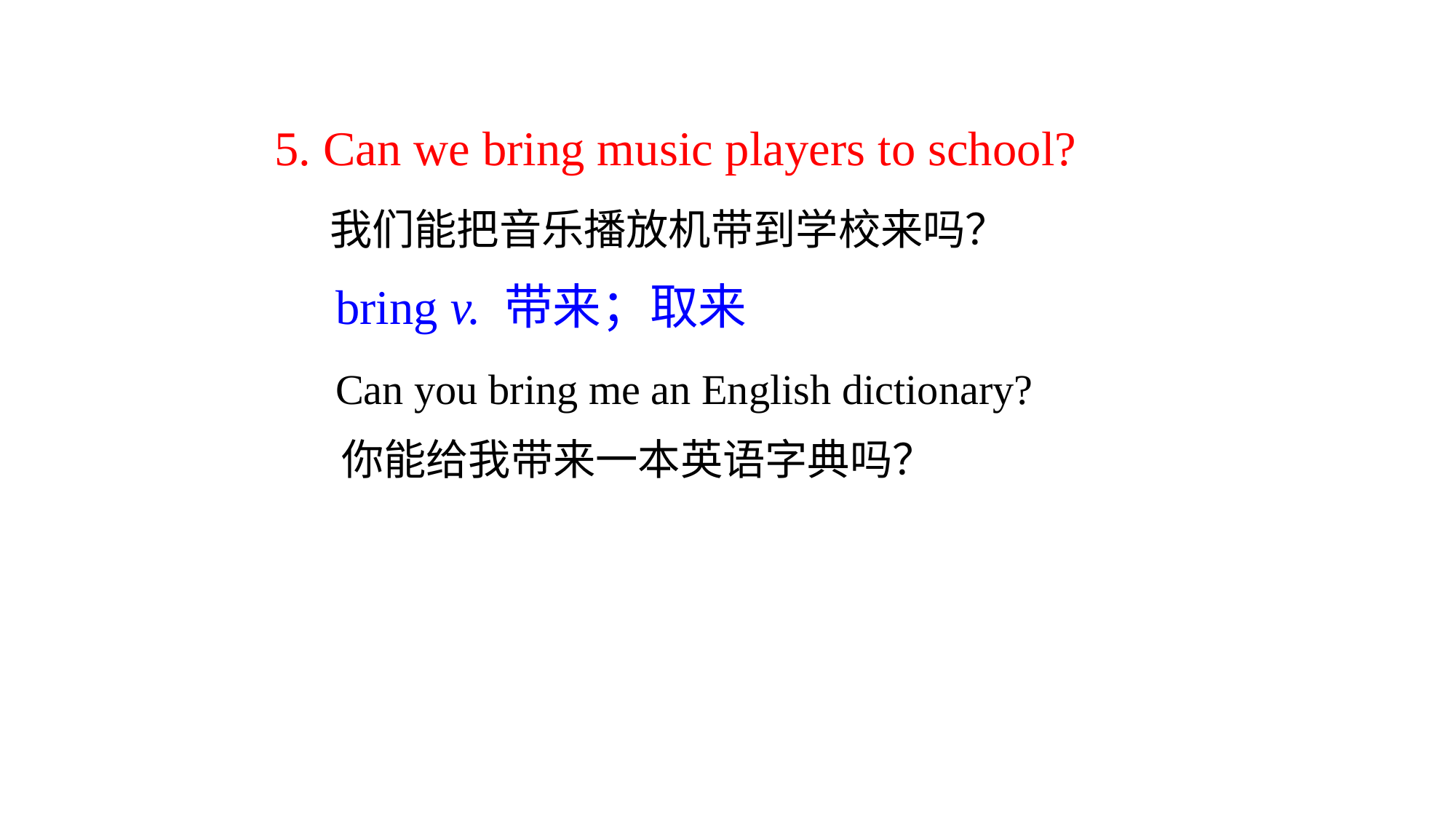

5. Can we bring music players to school?
    我们能把音乐播放机带到学校来吗？
     bring v. 带来；取来
     Can you bring me an English dictionary?
      你能给我带来一本英语字典吗？